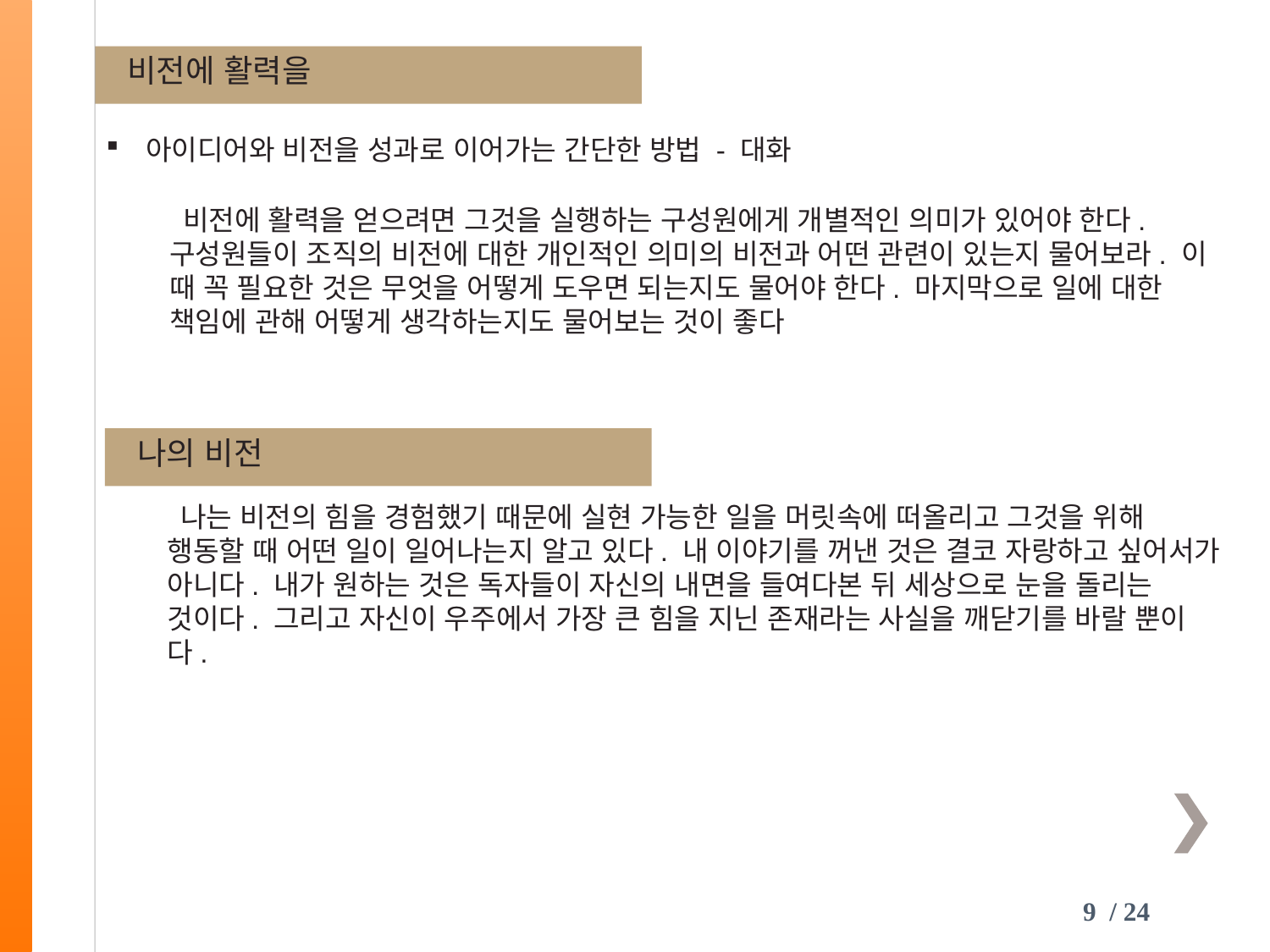

비전에 활력을

아이디어와 비전을 성과로 이어가는 간단한 방법 - 대화
 비전에 활력을 얻으려면 그것을 실행하는 구성원에게 개별적인 의미가 있어야 한다. 구성원들이 조직의 비전에 대한 개인적인 의미의 비전과 어떤 관련이 있는지 물어보라. 이 때 꼭 필요한 것은 무엇을 어떻게 도우면 되는지도 물어야 한다. 마지막으로 일에 대한 책임에 관해 어떻게 생각하는지도 물어보는 것이 좋다
나의 비전

 나는 비전의 힘을 경험했기 때문에 실현 가능한 일을 머릿속에 떠올리고 그것을 위해 행동할 때 어떤 일이 일어나는지 알고 있다. 내 이야기를 꺼낸 것은 결코 자랑하고 싶어서가 아니다. 내가 원하는 것은 독자들이 자신의 내면을 들여다본 뒤 세상으로 눈을 돌리는 것이다. 그리고 자신이 우주에서 가장 큰 힘을 지닌 존재라는 사실을 깨닫기를 바랄 뿐이다.

9  / 24